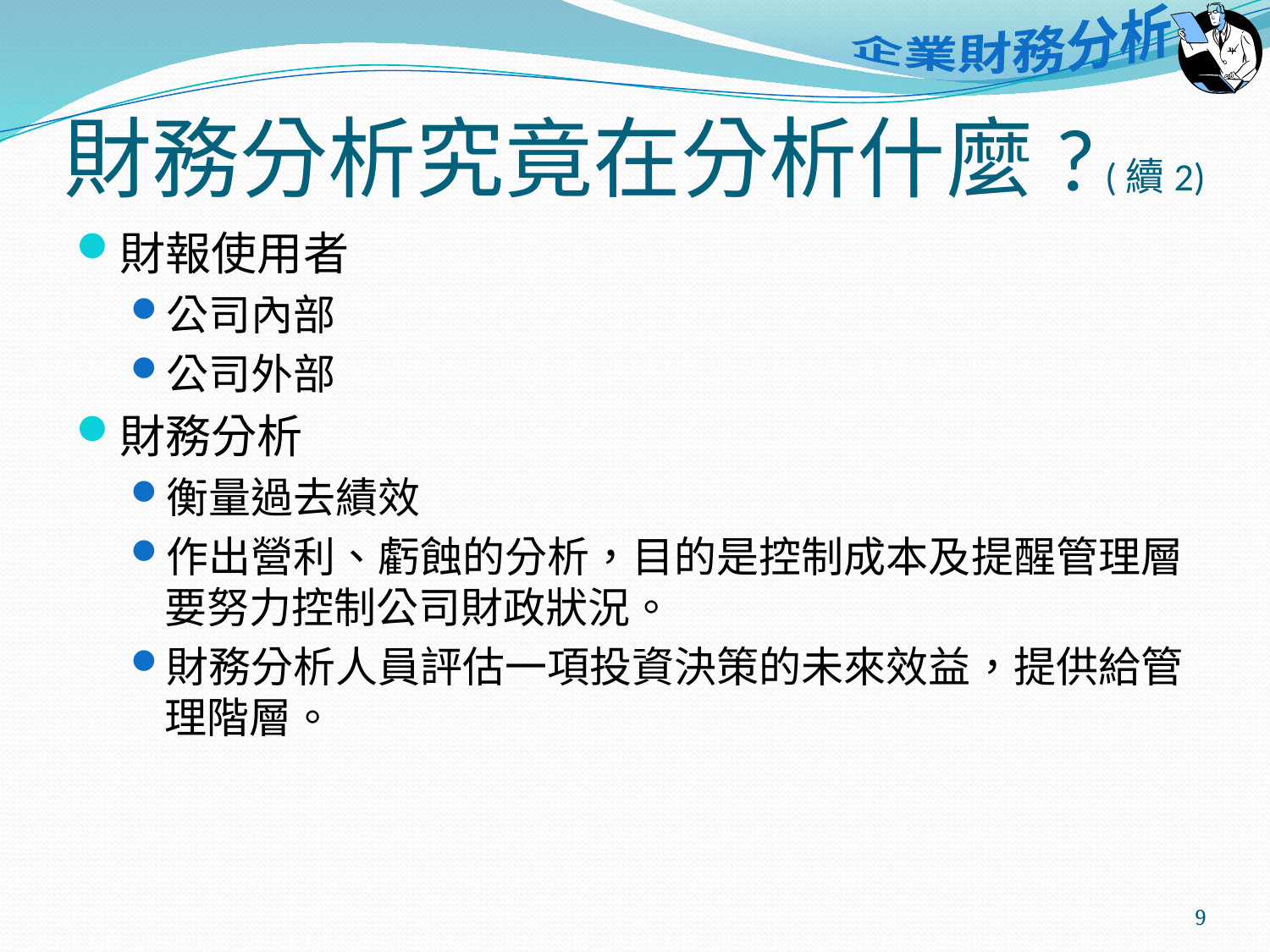

# 財務分析究竟在分析什麼? (續2)
財報使用者
公司內部
公司外部
財務分析
衡量過去績效
作出營利、虧蝕的分析，目的是控制成本及提醒管理層要努力控制公司財政狀況。
財務分析人員評估一項投資決策的未來效益，提供給管理階層。

9